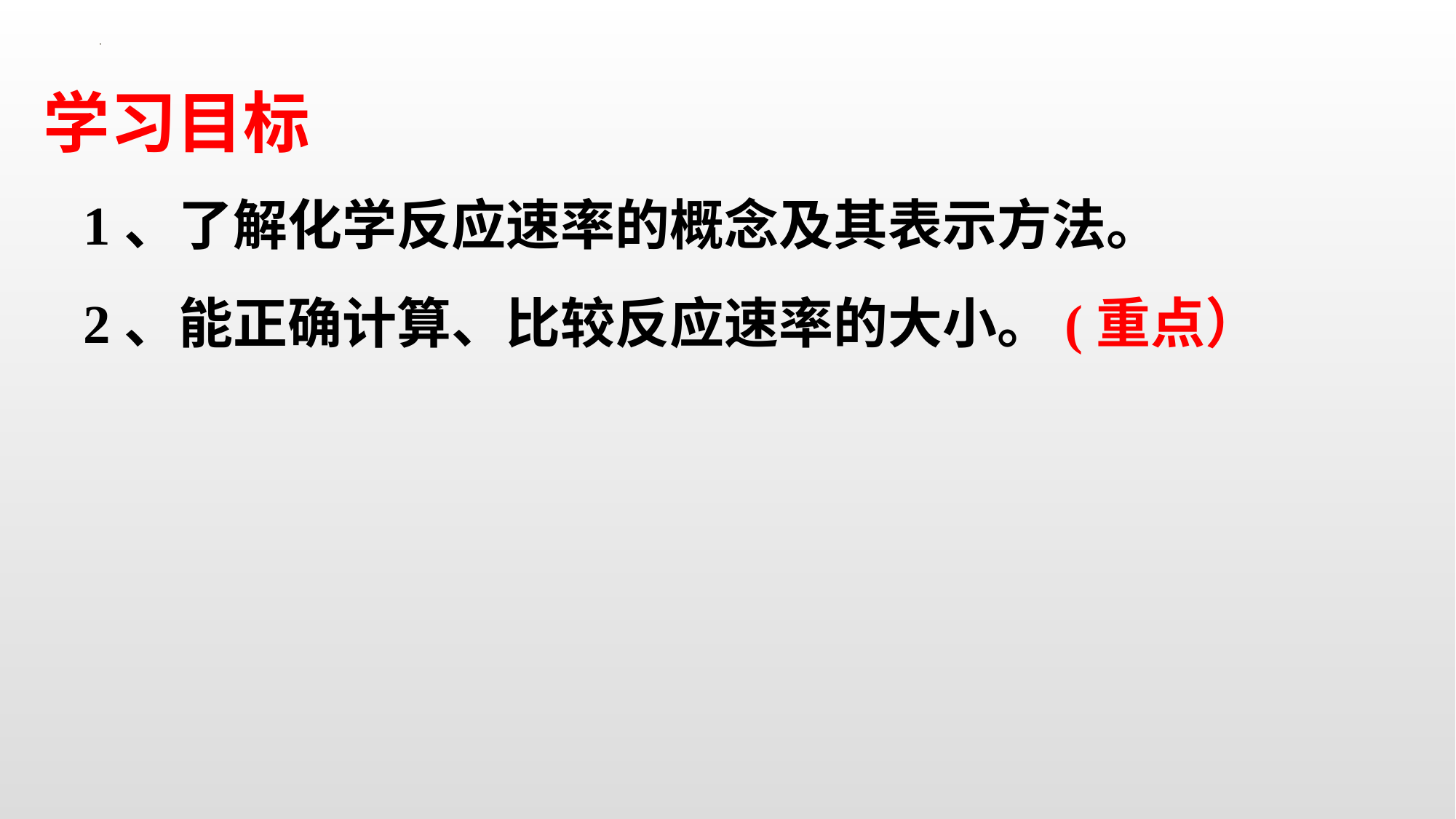

学习目标
1、了解化学反应速率的概念及其表示方法。
2、能正确计算、比较反应速率的大小。(重点）